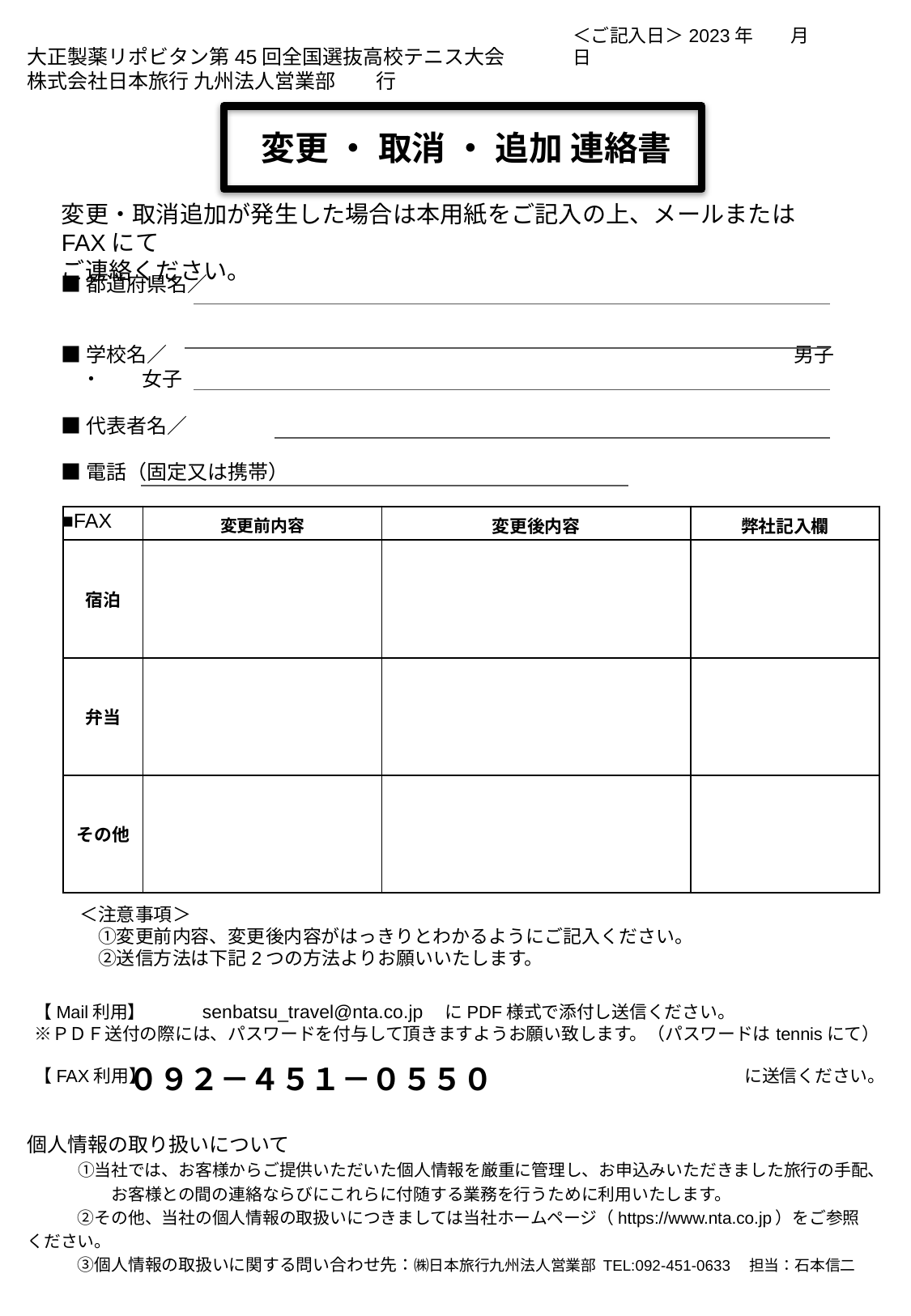

＜ご記入日＞2023年　　月　　日
大正製薬リポビタン第45回全国選抜高校テニス大会
株式会社日本旅行 九州法人営業部　　行

変更 ・ 取消 ・ 追加 連絡書
変更・取消追加が発生した場合は本用紙をご記入の上、メールまたはFAXにて
ご連絡ください。
■都道府県名／

■学校名／　　　　　　　　　　　　　　　　　　　　　　　　　　　　　　　男子　　・　　女子

■代表者名／

■電話（固定又は携帯）

■FAX
|  | 変更前内容 | 変更後内容 | 弊社記入欄 |
| --- | --- | --- | --- |
| 宿泊 |  |  |  |
| 弁当 |  |  |  |
| その他 |  |  |  |
＜注意事項＞
　①変更前内容、変更後内容がはっきりとわかるようにご記入ください。
　②送信方法は下記2つの方法よりお願いいたします。

　【Mail利用】　　　senbatsu_travel@nta.co.jp　にPDF様式で添付し送信ください。
　※ＰＤＦ送付の際には、パスワードを付与して頂きますようお願い致します。（パスワードはtennisにて）

　【FAX利用】　　　　　　　　　　　　　　　　　　　　　　　　　　　　　　　　　　に送信ください。

０９２－４５１－０５５０
個人情報の取り扱いについて
　　　①当社では、お客様からご提供いただいた個人情報を厳重に管理し、お申込みいただきました旅行の手配、
　　　　　お客様との間の連絡ならびにこれらに付随する業務を行うために利用いたします。
　　　②その他、当社の個人情報の取扱いにつきましては当社ホームページ（https://www.nta.co.jp）をご参照ください。
　　　③個人情報の取扱いに関する問い合わせ先：㈱日本旅行九州法人営業部 TEL:092-451-0633　担当：石本信二